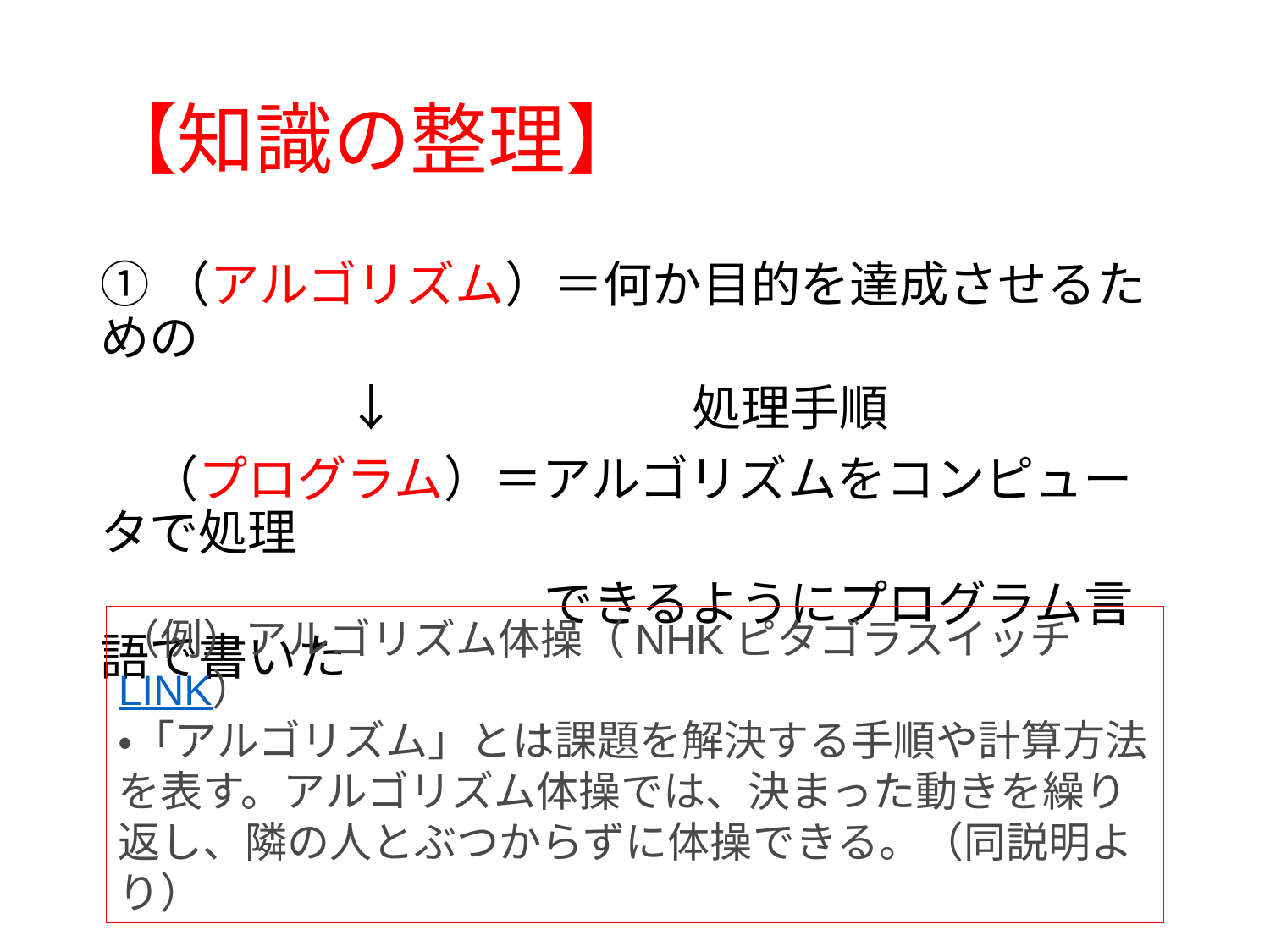

# 【知識の整理】
①（アルゴリズム）＝何か目的を達成させるための
　　　　　↓　　　　　　処理手順
　（プログラム）＝アルゴリズムをコンピュータで処理
　　　　　　　　　できるようにプログラム言語で書いた

（例）アルゴリズム体操（NHKピタゴラスイッチ　LINK）
・「アルゴリズム」とは課題を解決する手順や計算方法を表す。アルゴリズム体操では、決まった動きを繰り返し、隣の人とぶつからずに体操できる。（同説明より）